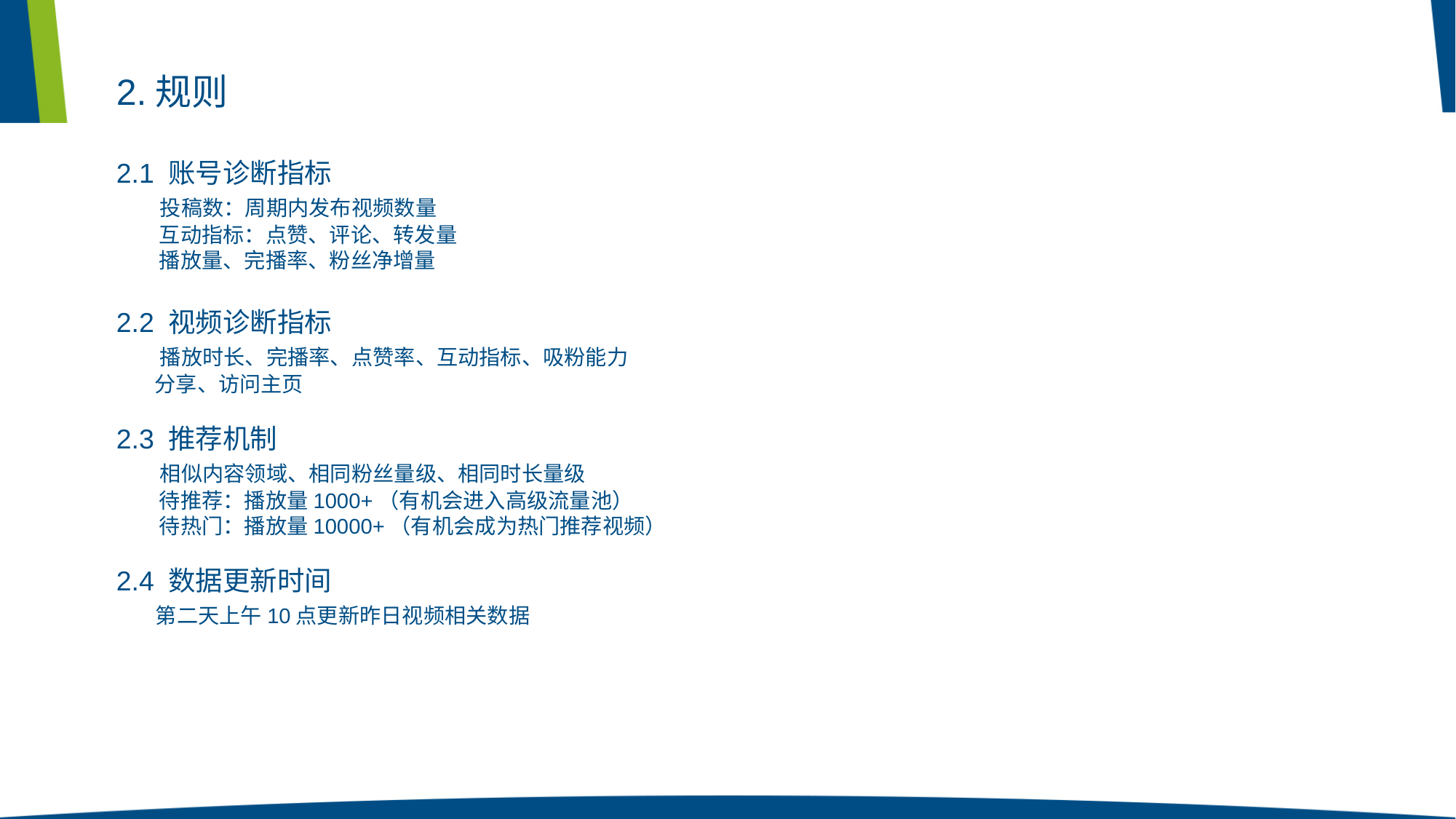

2.规则

2.1 账号诊断指标
      投稿数：周期内发布视频数量
        互动指标：点赞、评论、转发量
        播放量、完播率、粉丝净增量

2.2 视频诊断指标
      播放时长、完播率、点赞率、互动指标、吸粉能力
       分享、访问主页

2.3 推荐机制
      相似内容领域、相同粉丝量级、相同时长量级
        待推荐：播放量1000+（有机会进入高级流量池）
        待热门：播放量10000+（有机会成为热门推荐视频）

2.4 数据更新时间
      第二天上午10点更新昨日视频相关数据